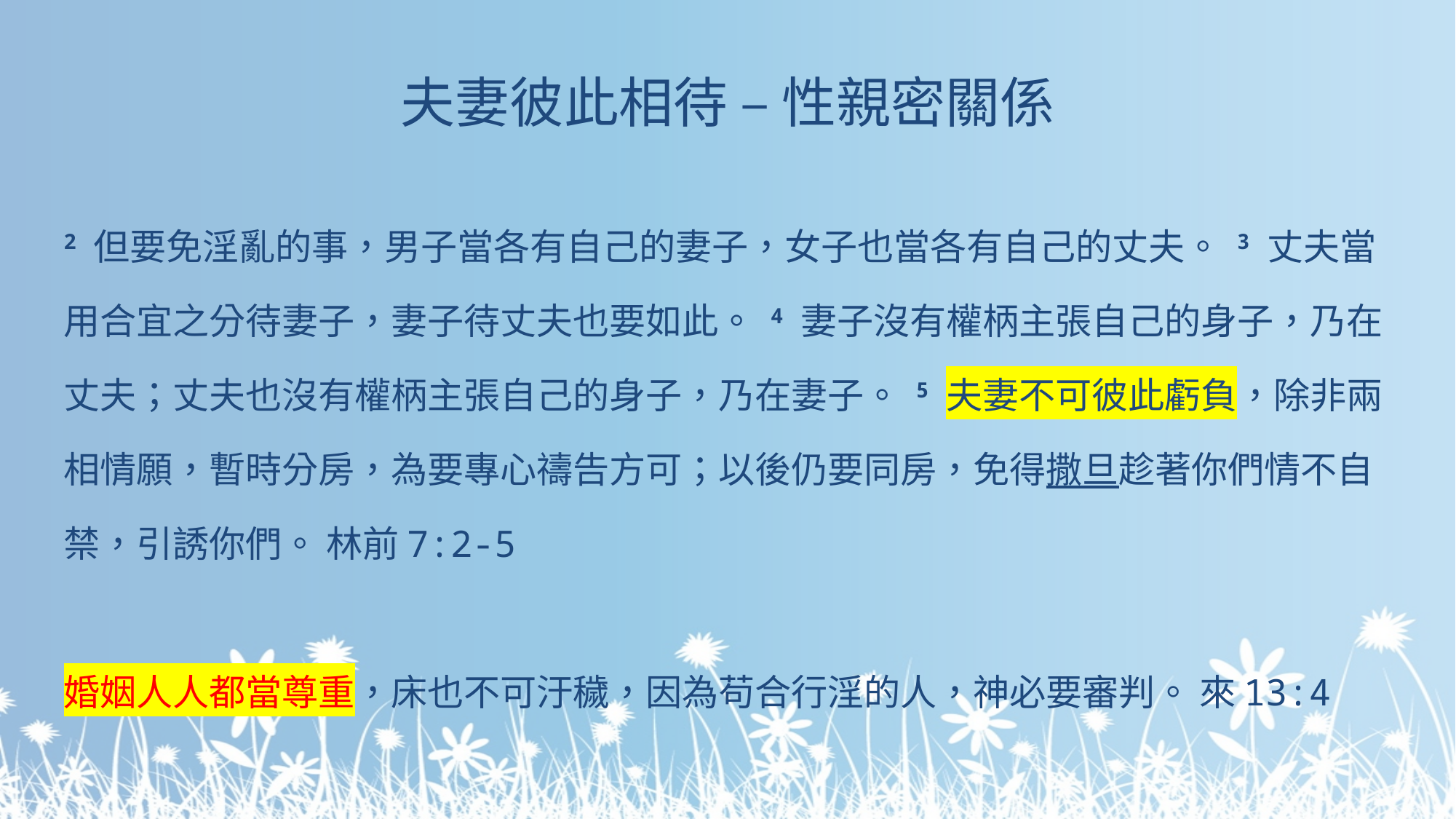

# 夫妻彼此相待 – 性親密關係
2 但要免淫亂的事，男子當各有自己的妻子，女子也當各有自己的丈夫。 3 丈夫當用合宜之分待妻子，妻子待丈夫也要如此。 4 妻子沒有權柄主張自己的身子，乃在丈夫；丈夫也沒有權柄主張自己的身子，乃在妻子。 5 夫妻不可彼此虧負，除非兩相情願，暫時分房，為要專心禱告方可；以後仍要同房，免得撒旦趁著你們情不自禁，引誘你們。 林前7:2-5

婚姻人人都當尊重，床也不可汙穢，因為苟合行淫的人，神必要審判。 來13:4